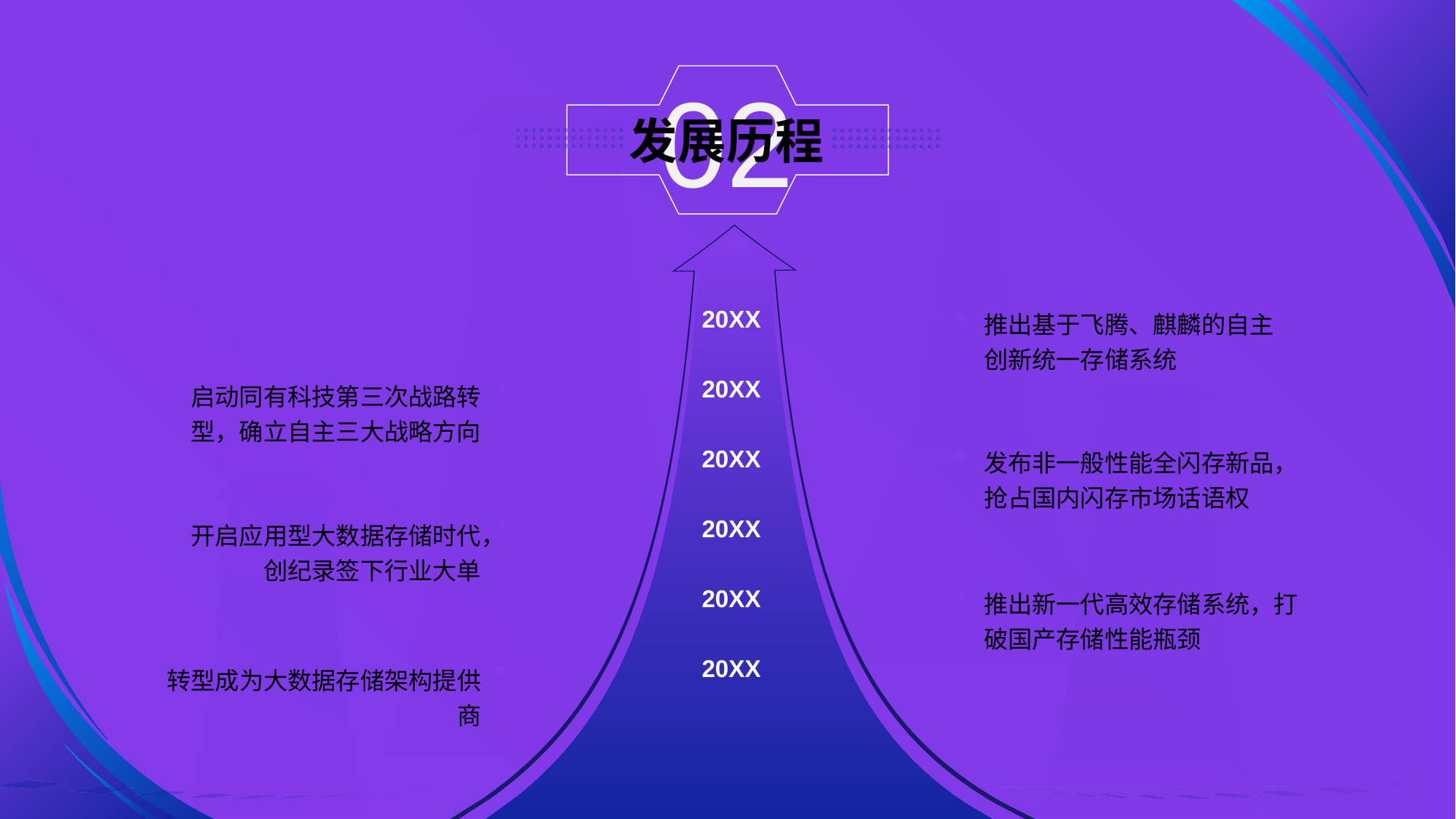

02
发展历程

20XX
推出基于飞腾、麒麟的自主创新统一存储系统
20XX
启动同有科技第三次战路转型，确立自主三大战略方向
发布非一般性能全闪存新品，抢占国内闪存市场话语权
20XX
20XX
开启应用型大数据存储时代，创纪录签下行业大单
20XX
推出新一代高效存储系统，打破国产存储性能瓶颈
20XX
转型成为大数据存储架构提供商